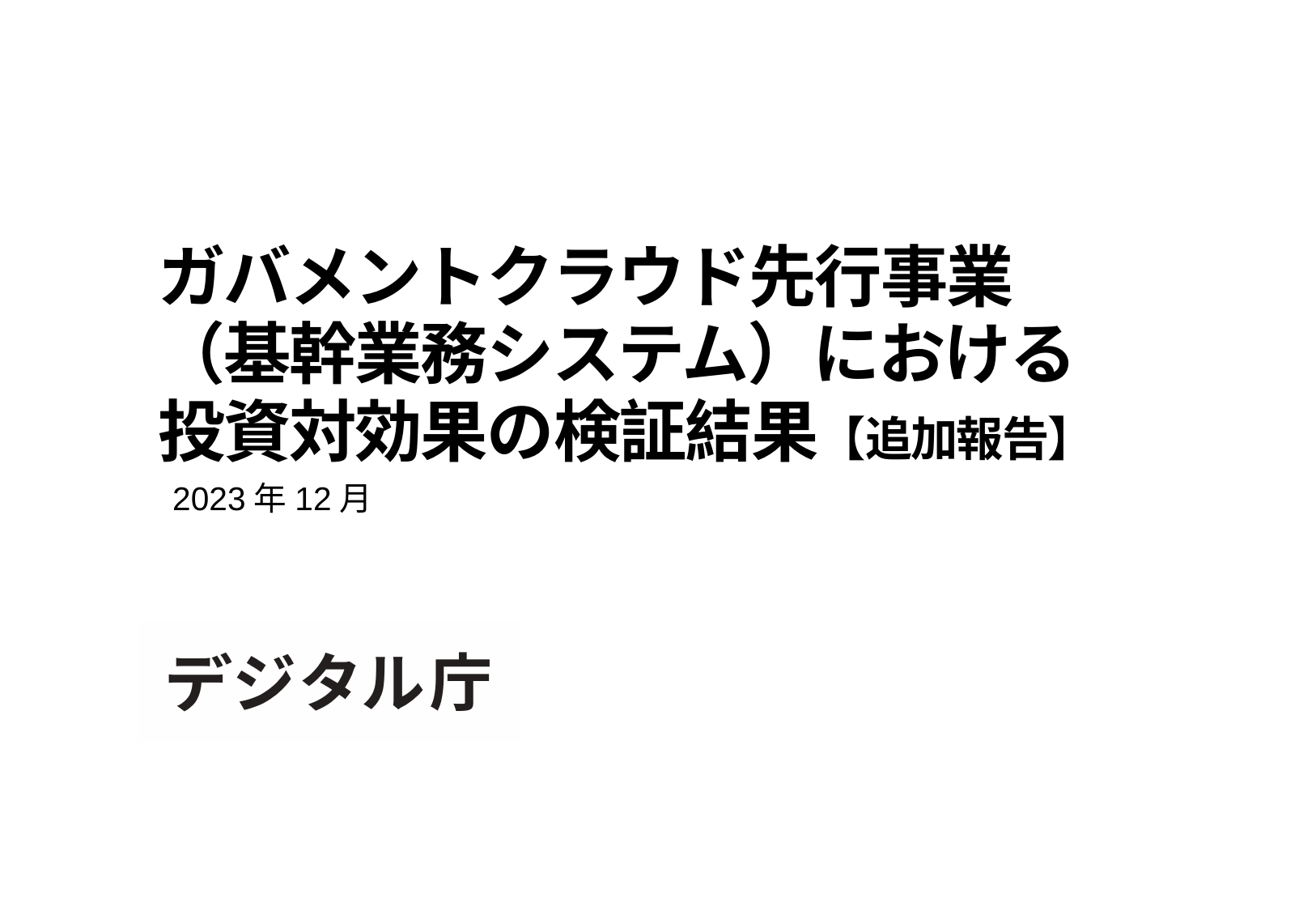

# ガバメントクラウド先行事業 （基幹業務システム）における 投資対効果の検証結果【追加報告】
2023年12月